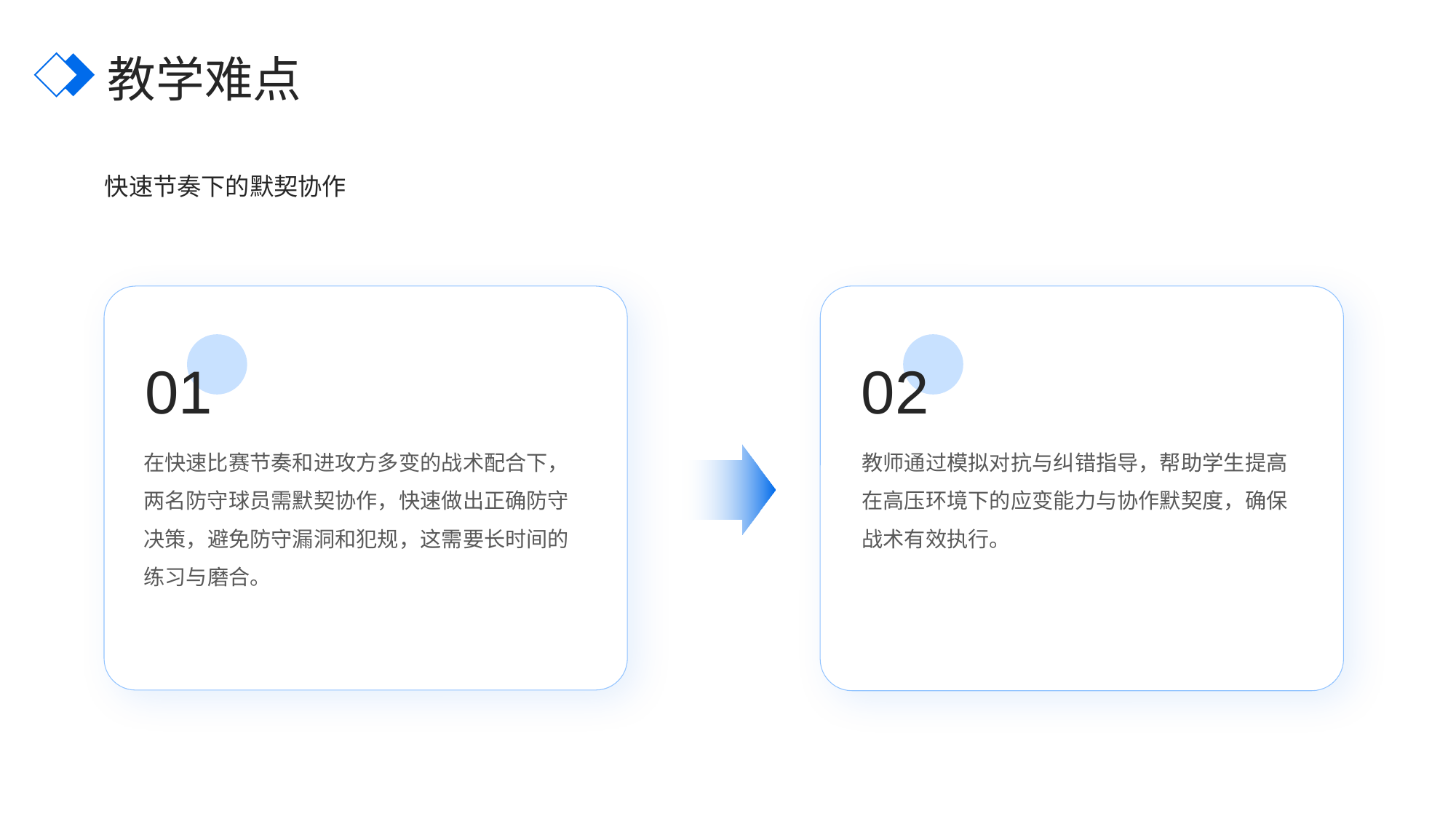

教学难点

快速节奏下的默契协作

01
02
在快速比赛节奏和进攻方多变的战术配合下，两名防守球员需默契协作，快速做出正确防守决策，避免防守漏洞和犯规，这需要长时间的练习与磨合。
教师通过模拟对抗与纠错指导，帮助学生提高在高压环境下的应变能力与协作默契度，确保战术有效执行。